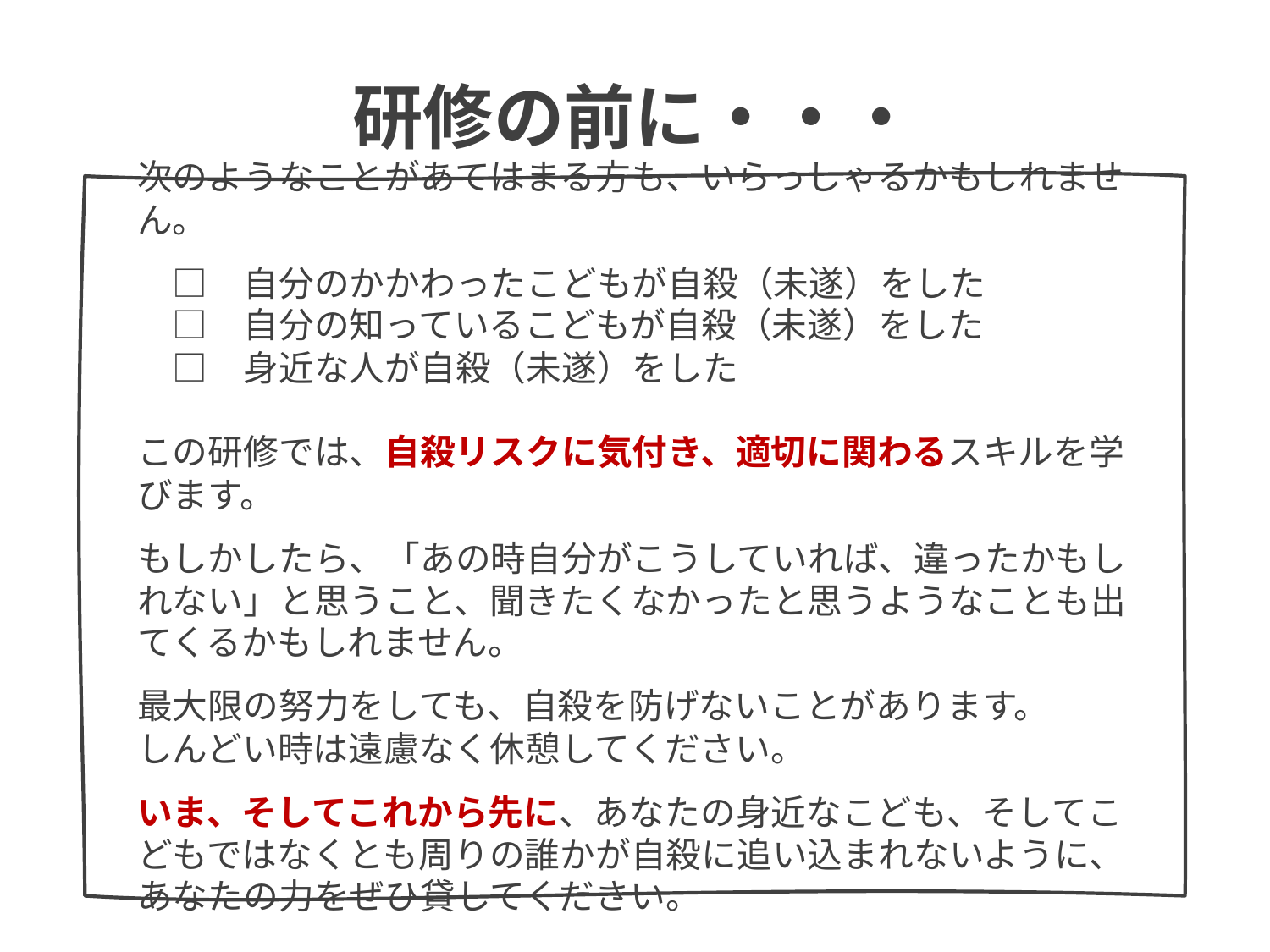

研修の前に・・・

次のようなことがあてはまる方も、いらっしゃるかもしれません。

　□　自分のかかわったこどもが自殺（未遂）をした
　□　自分の知っているこどもが自殺（未遂）をした
　□　身近な人が自殺（未遂）をした

この研修では、自殺リスクに気付き、適切に関わるスキルを学びます。

もしかしたら、「あの時自分がこうしていれば、違ったかもしれない」と思うこと、聞きたくなかったと思うようなことも出てくるかもしれません。

最大限の努力をしても、自殺を防げないことがあります。
しんどい時は遠慮なく休憩してください。

いま、そしてこれから先に、あなたの身近なこども、そしてこどもではなくとも周りの誰かが自殺に追い込まれないように、
あなたの力をぜひ貸してください。